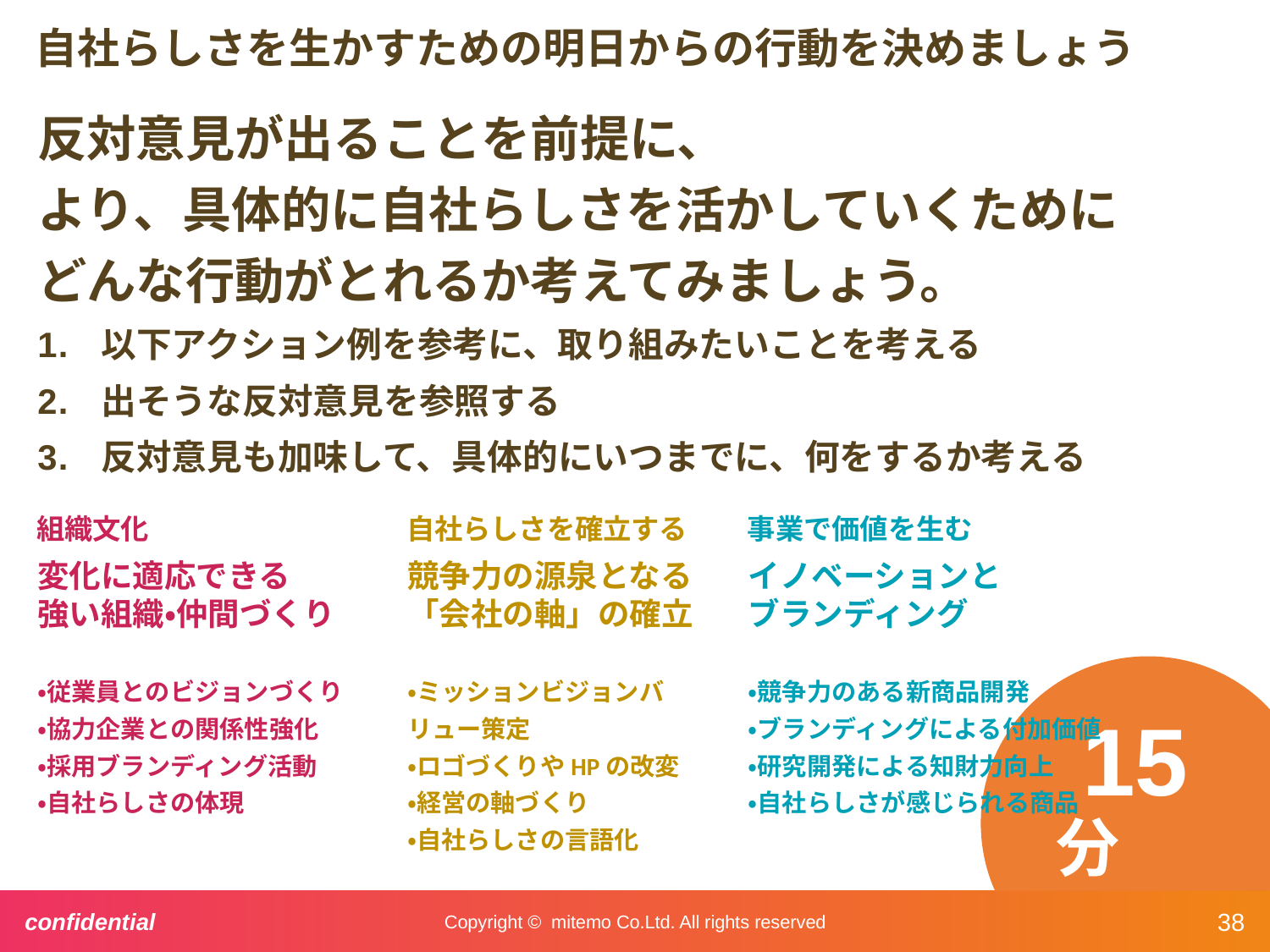

# 自社らしさを生かすための明日からの行動を決めましょう
反対意見が出ることを前提に、
より、具体的に自社らしさを活かしていくために
どんな行動がとれるか考えてみましょう。
以下アクション例を参考に、取り組みたいことを考える
出そうな反対意見を参照する
反対意見も加味して、具体的にいつまでに、何をするか考える

組織文化
事業で価値を生む
自社らしさを確立する
変化に適応できる
強い組織・仲間づくり

・従業員とのビジョンづくり
・協力企業との関係性強化
・採用ブランディング活動
・自社らしさの体現
競争力の源泉となる
「会社の軸」の確立

・ミッションビジョンバリュー策定
・ロゴづくりやHPの改変
・経営の軸づくり
・自社らしさの言語化
イノベーションと
ブランディング

・競争力のある新商品開発
・ブランディングによる付加価値
・研究開発による知財力向上
・自社らしさが感じられる商品

 15分